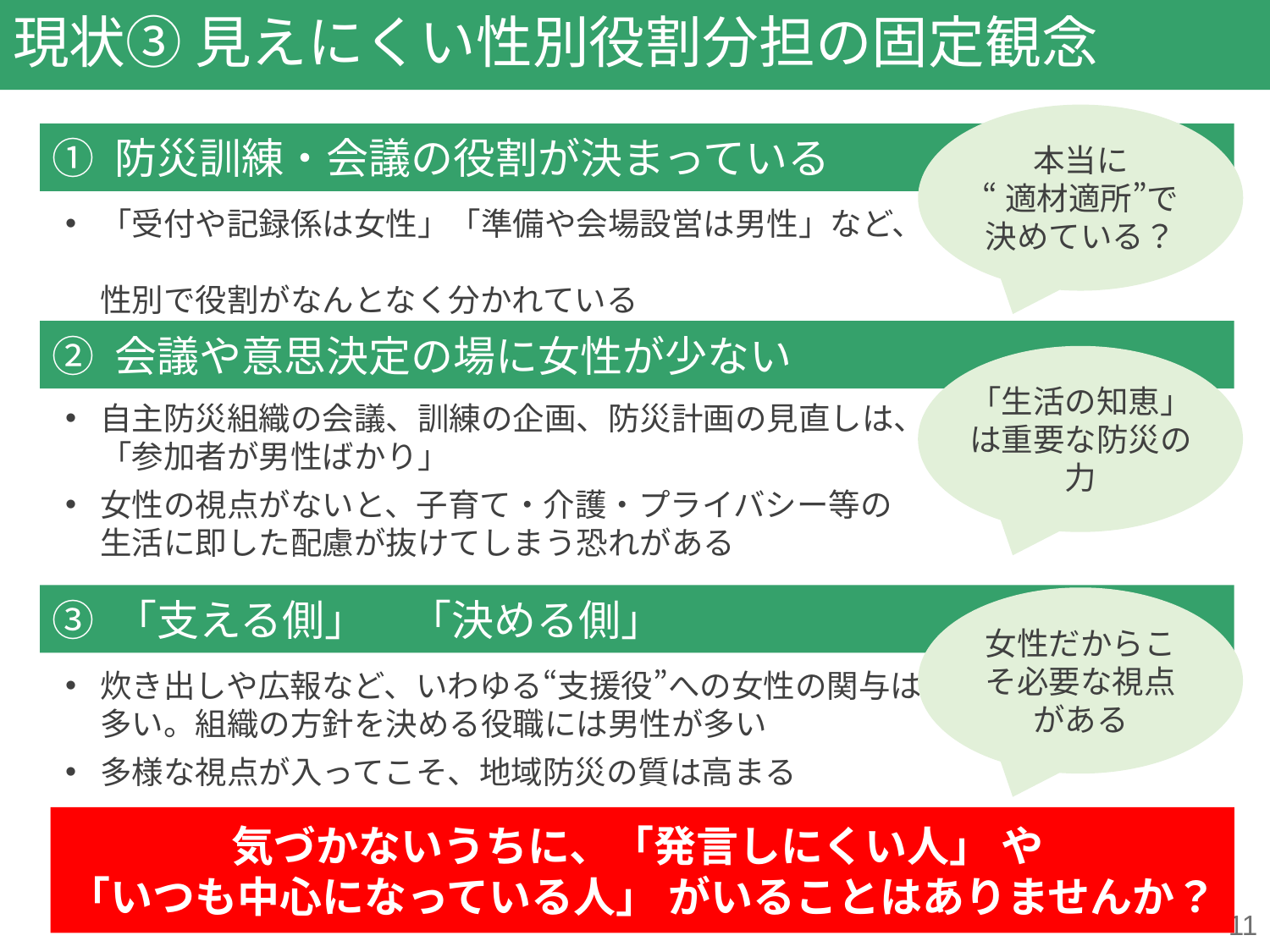

# 現状③ 見えにくい性別役割分担の固定観念
本当に
“適材適所”で決めている？
① 防災訓練・会議の役割が決まっている
「受付や記録係は女性」「準備や会場設営は男性」など、
性別で役割がなんとなく分かれている

② 会議や意思決定の場に女性が少ない
「生活の知恵」は重要な防災の力
自主防災組織の会議、訓練の企画、防災計画の見直しは、「参加者が男性ばかり」
女性の視点がないと、子育て・介護・プライバシー等の生活に即した配慮が抜けてしまう恐れがある

③ 「支える側」　「決める側」
女性だからこそ必要な視点がある
炊き出しや広報など、いわゆる“支援役”への女性の関与は
多い。組織の方針を決める役職には男性が多い
多様な視点が入ってこそ、地域防災の質は高まる

気づかないうちに、「発言しにくい人」 や
「いつも中心になっている人」 がいることはありませんか？
11